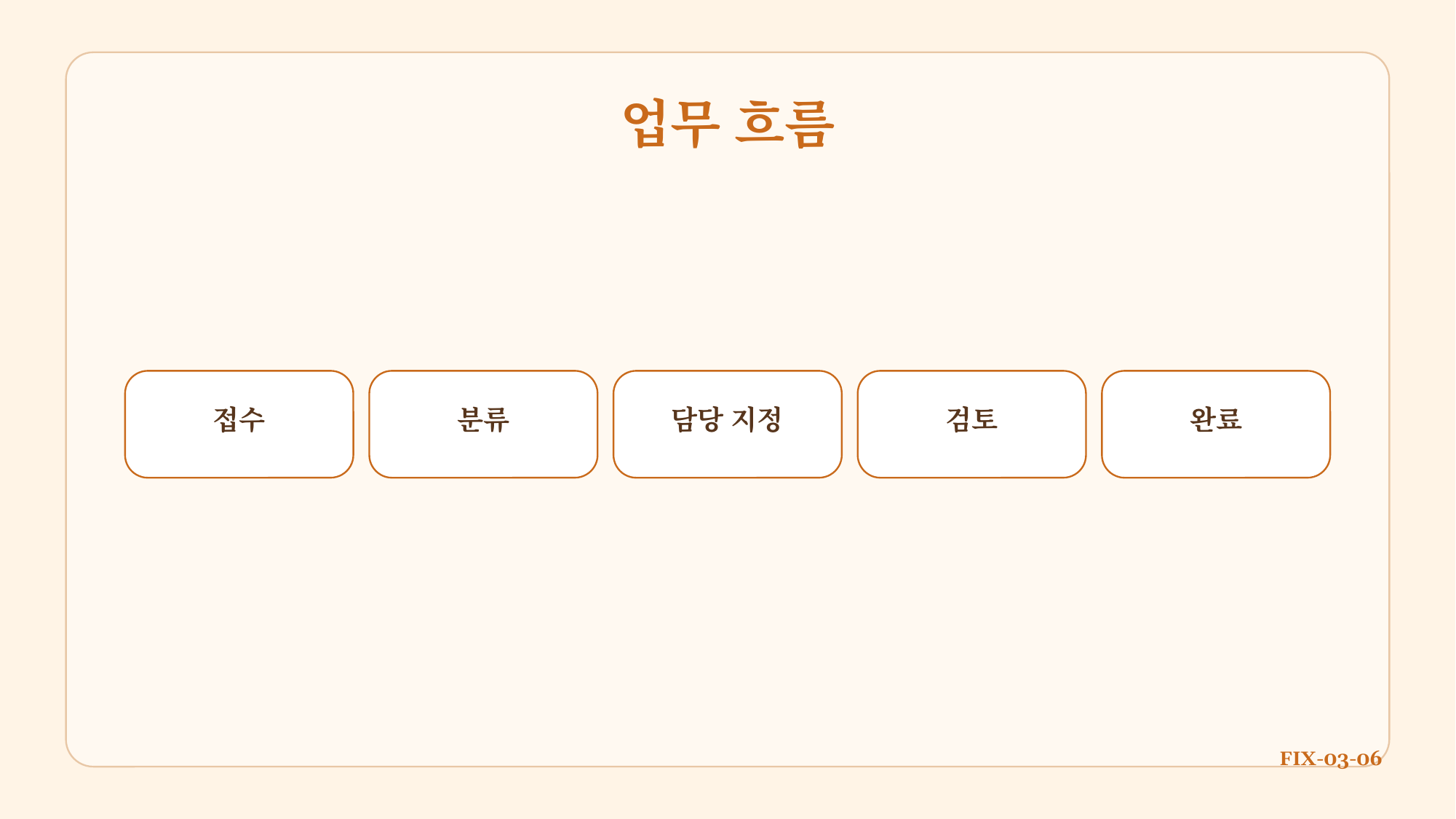

업무 흐름

접수
분류
담당 지정
검토
완료
FIX-03-06